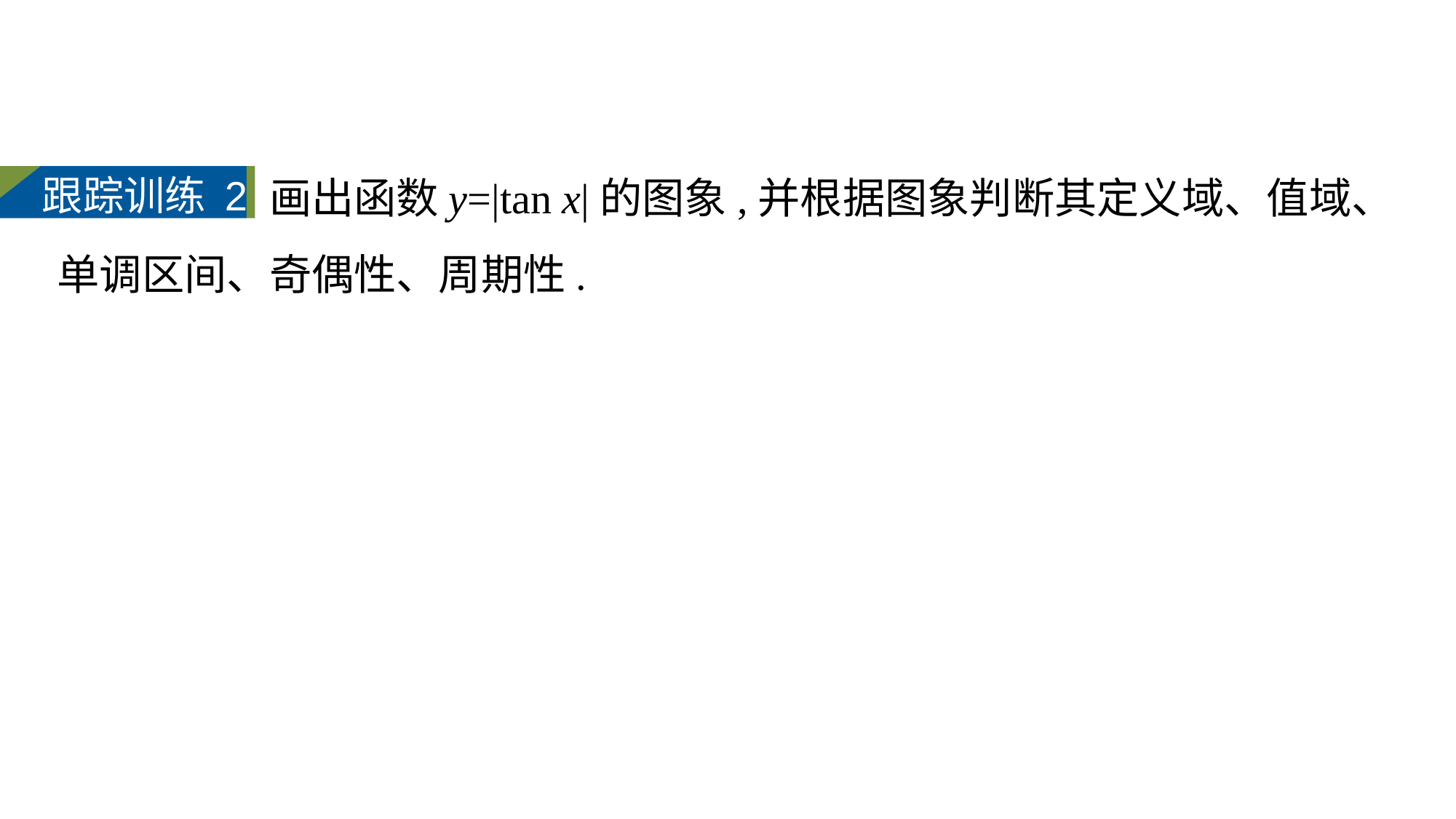

画出函数y=|tan x|的图象,并根据图象判断其定义域、值域、单调区间、奇偶性、周期性.
跟踪训练 2